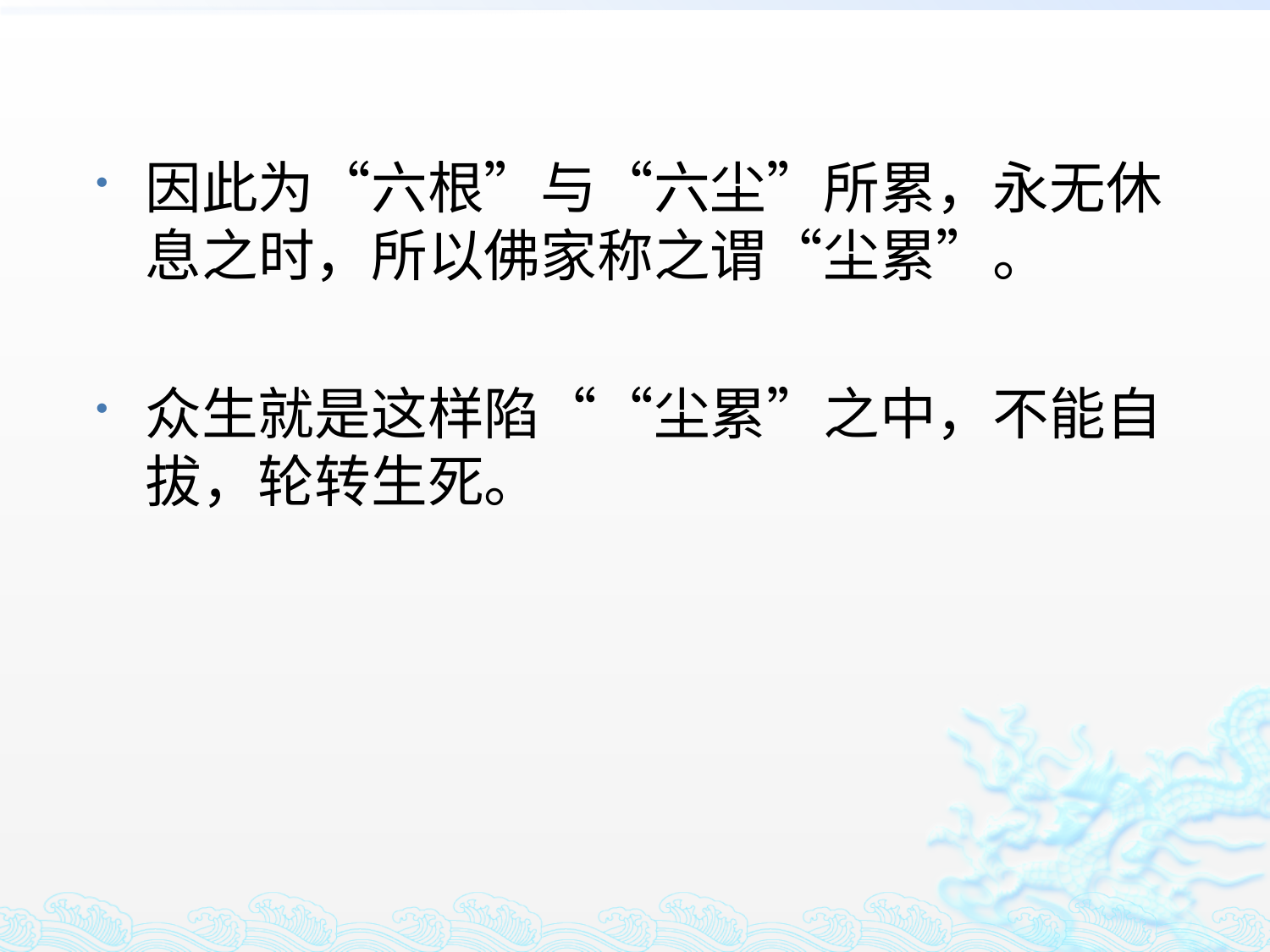

因此为“六根”与“六尘”所累，永无休息之时，所以佛家称之谓“尘累”。

众生就是这样陷““尘累”之中，不能自拔，轮转生死。